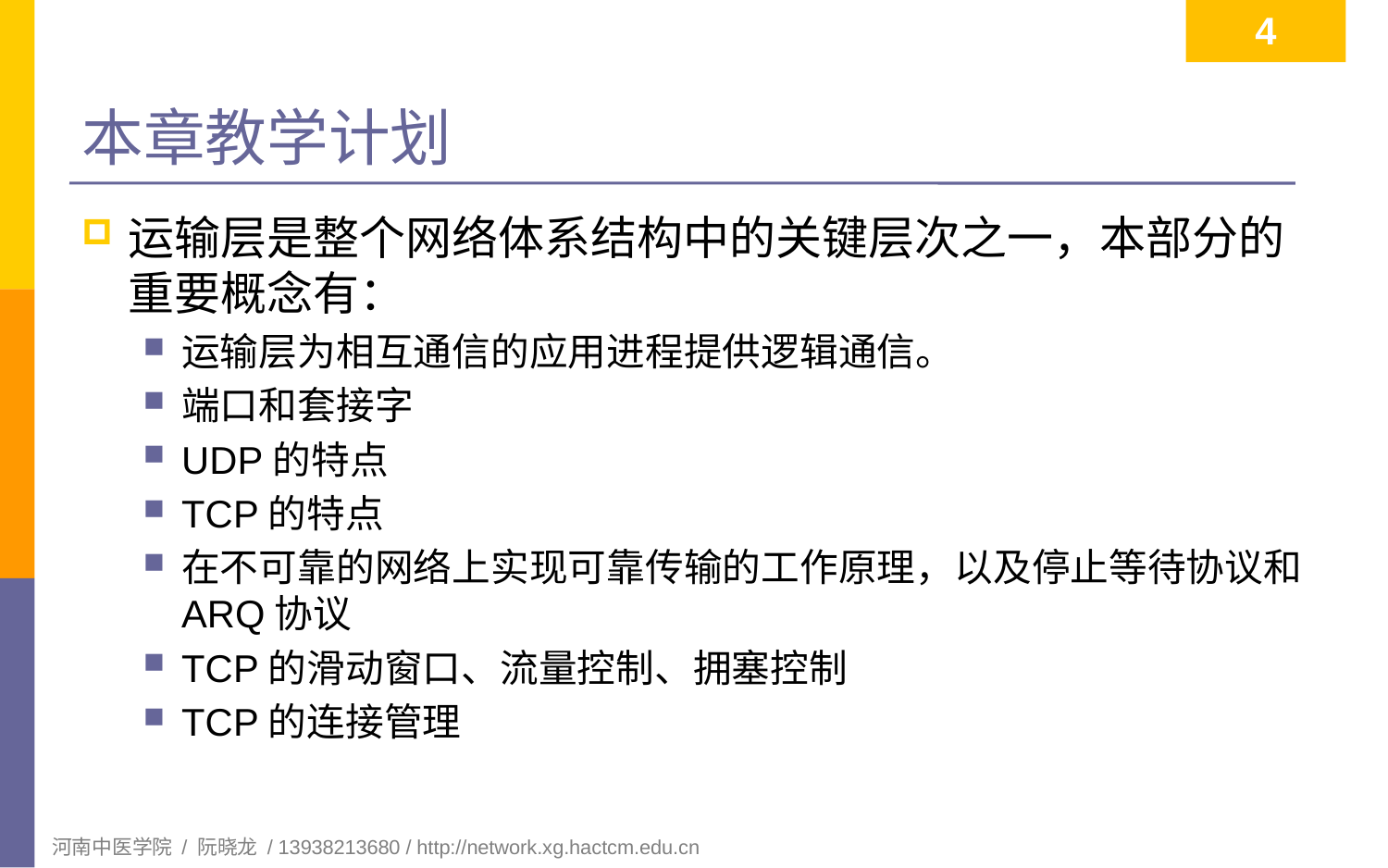

4
# 本章教学计划

运输层是整个网络体系结构中的关键层次之一，本部分的重要概念有：
运输层为相互通信的应用进程提供逻辑通信。
端口和套接字
UDP的特点
TCP的特点
在不可靠的网络上实现可靠传输的工作原理，以及停止等待协议和ARQ协议
TCP的滑动窗口、流量控制、拥塞控制
TCP的连接管理